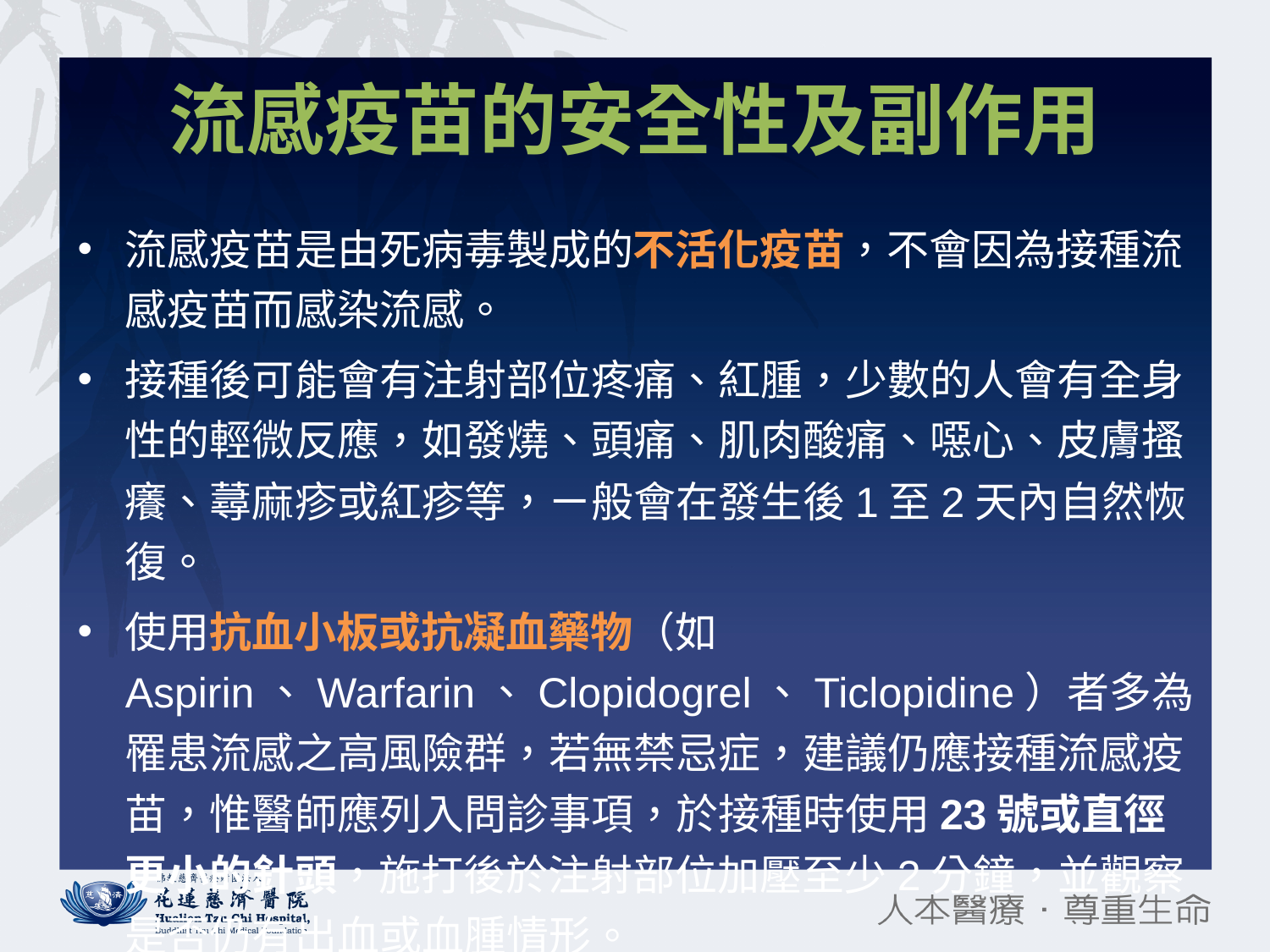

# 流感疫苗的安全性及副作用
流感疫苗是由死病毒製成的不活化疫苗，不會因為接種流感疫苗而感染流感。
接種後可能會有注射部位疼痛、紅腫，少數的人會有全身性的輕微反應，如發燒、頭痛、肌肉酸痛、噁心、皮膚搔癢、蕁麻疹或紅疹等，ㄧ般會在發生後1至2天內自然恢復。
使用抗血小板或抗凝血藥物（如Aspirin、Warfarin、Clopidogrel、Ticlopidine）者多為罹患流感之高風險群，若無禁忌症，建議仍應接種流感疫苗，惟醫師應列入問診事項，於接種時使用23號或直徑更小的針頭，施打後於注射部位加壓至少2分鐘，並觀察是否仍有出血或血腫情形。